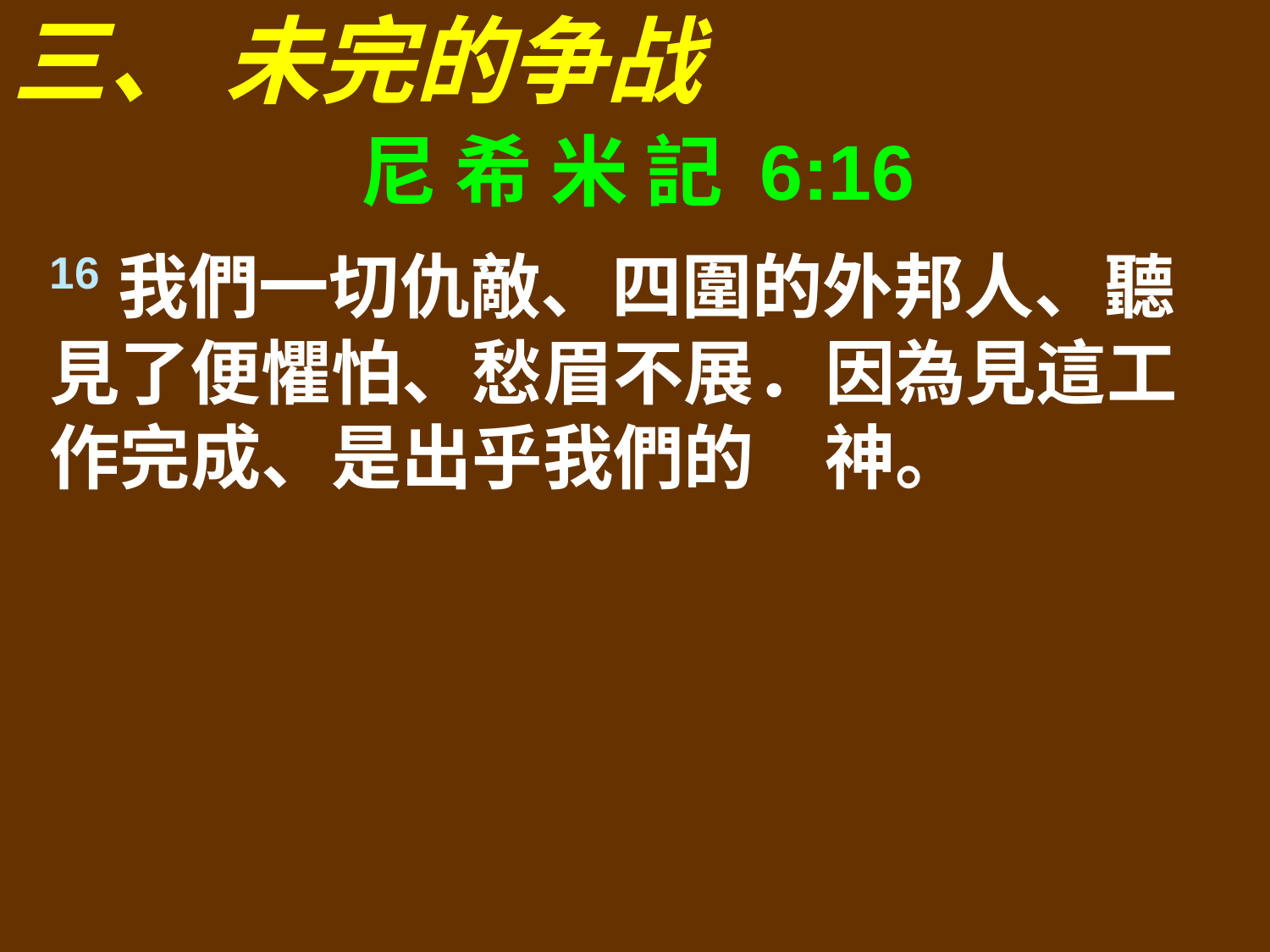

三、 未完的争战
尼 希 米 記 6:16
16我們一切仇敵、四圍的外邦人、聽見了便懼怕、愁眉不展．因為見這工作完成、是出乎我們的　神。